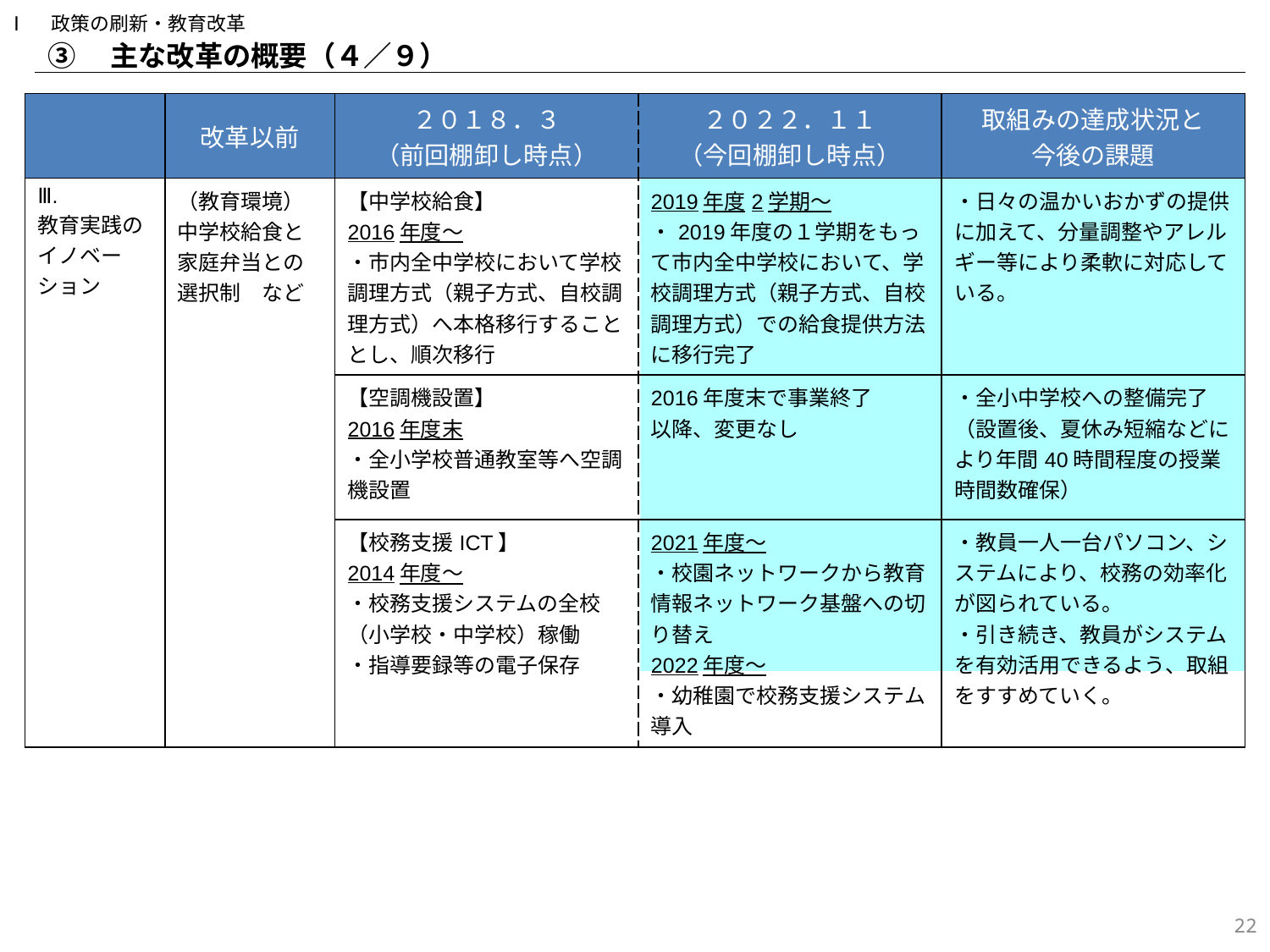

Ⅰ　政策の刷新・教育改革
③　主な改革の概要（４／９）
|  | 改革以前 | ２０１８．３ （前回棚卸し時点） | ２０２２．１１ （今回棚卸し時点） | 取組みの達成状況と 今後の課題 |
| --- | --- | --- | --- | --- |
| Ⅲ. 教育実践のイノベーション | （教育環境） 中学校給食と家庭弁当との選択制　など | 【中学校給食】 2016年度～ ・市内全中学校において学校調理方式（親子方式、自校調理方式）へ本格移行することとし、順次移行 | 2019年度2学期～ ・2019年度の１学期をもって市内全中学校において、学校調理方式（親子方式、自校調理方式）での給食提供方法に移行完了 | ・日々の温かいおかずの提供に加えて、分量調整やアレルギー等により柔軟に対応している。 |
|  |  | 【空調機設置】 2016年度末 ・全小学校普通教室等へ空調機設置 | 2016年度末で事業終了 以降、変更なし | ・全小中学校への整備完了 （設置後、夏休み短縮などにより年間40時間程度の授業時間数確保） |
|  |  | 【校務支援ICT】 2014年度～ ・校務支援システムの全校（小学校・中学校）稼働 ・指導要録等の電子保存 | 2021年度～ ・校園ネットワークから教育情報ネットワーク基盤への切り替え 2022年度～ ・幼稚園で校務支援システム導入 | ・教員一人一台パソコン、システムにより、校務の効率化が図られている。 ・引き続き、教員がシステムを有効活用できるよう、取組をすすめていく。 |

22